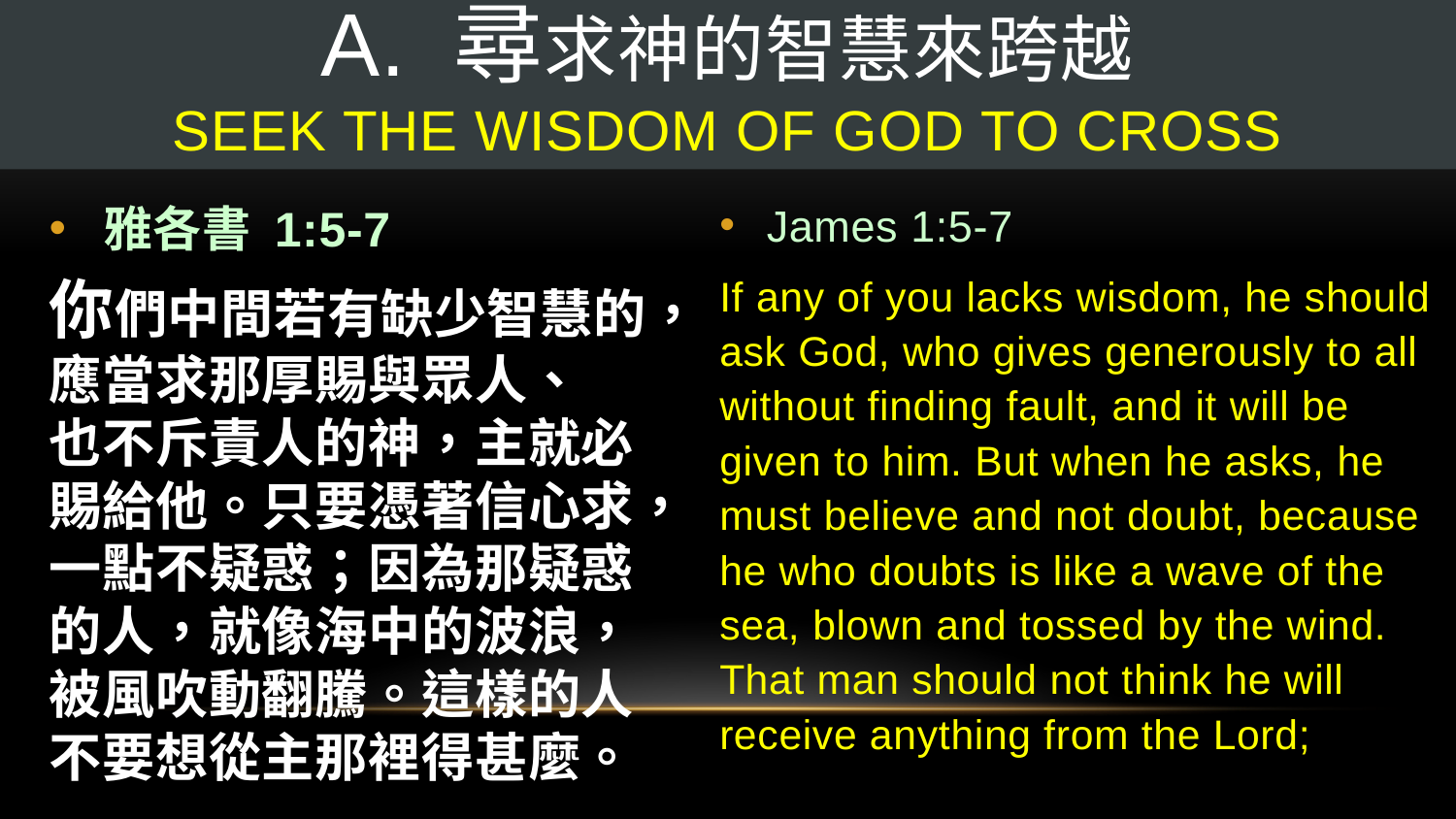

# A. 尋求神的智慧來跨越 Seek the wisdom of God to cross
雅各書 1:5-7
你們中間若有缺少智慧的，應當求那厚賜與眾人、
也不斥責人的神，主就必賜給他。只要憑著信心求，
一點不疑惑；因為那疑惑的人，就像海中的波浪，
被風吹動翻騰。這樣的人
不要想從主那裡得甚麼。
James 1:5-7
If any of you lacks wisdom, he should ask God, who gives generously to all without finding fault, and it will be given to him. But when he asks, he must believe and not doubt, because he who doubts is like a wave of the sea, blown and tossed by the wind. That man should not think he will receive anything from the Lord;